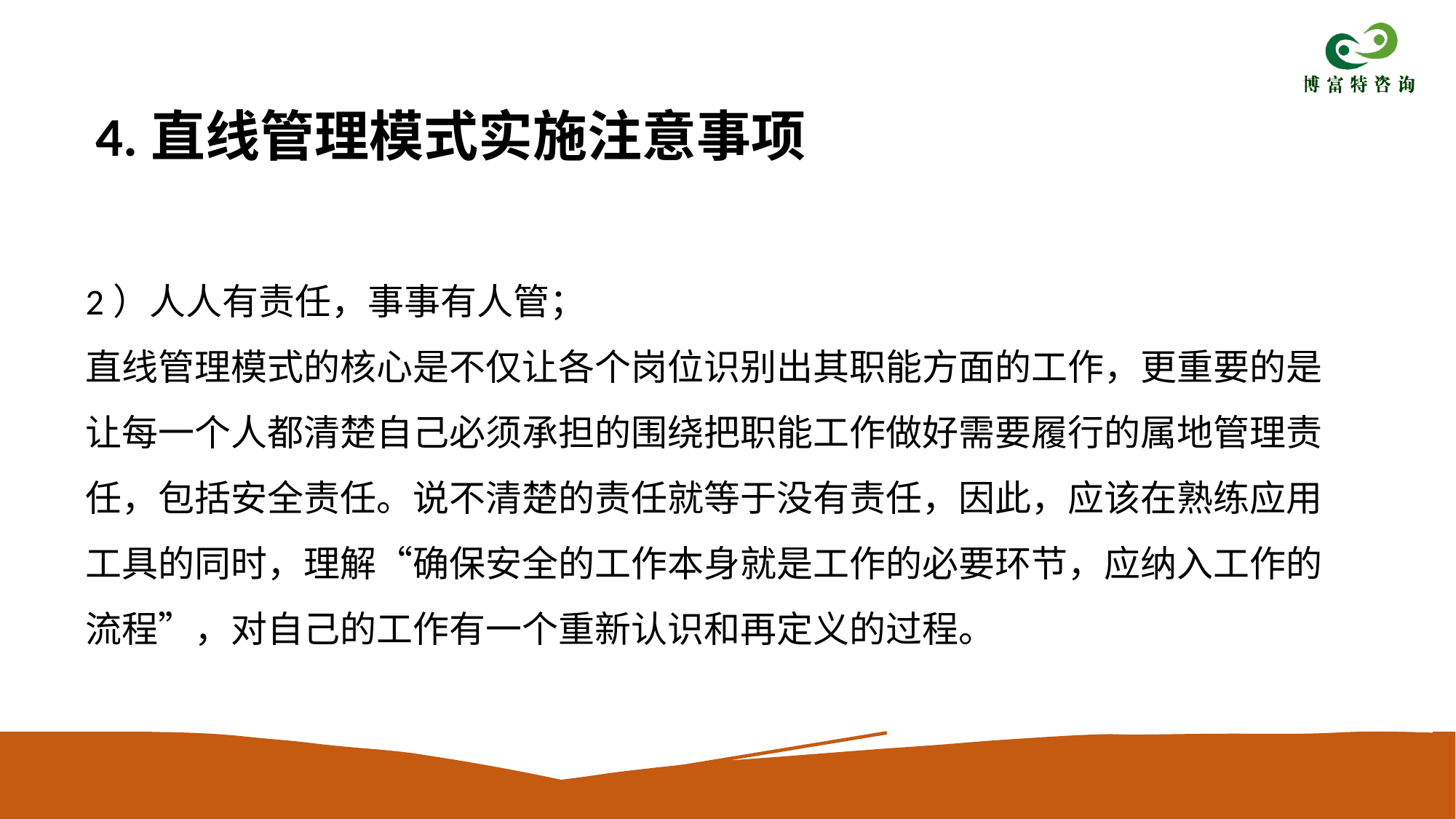

4.直线管理模式实施注意事项
2）人人有责任，事事有人管；
直线管理模式的核心是不仅让各个岗位识别出其职能方面的工作，更重要的是让每一个人都清楚自己必须承担的围绕把职能工作做好需要履行的属地管理责任，包括安全责任。说不清楚的责任就等于没有责任，因此，应该在熟练应用工具的同时，理解“确保安全的工作本身就是工作的必要环节，应纳入工作的流程”，对自己的工作有一个重新认识和再定义的过程。